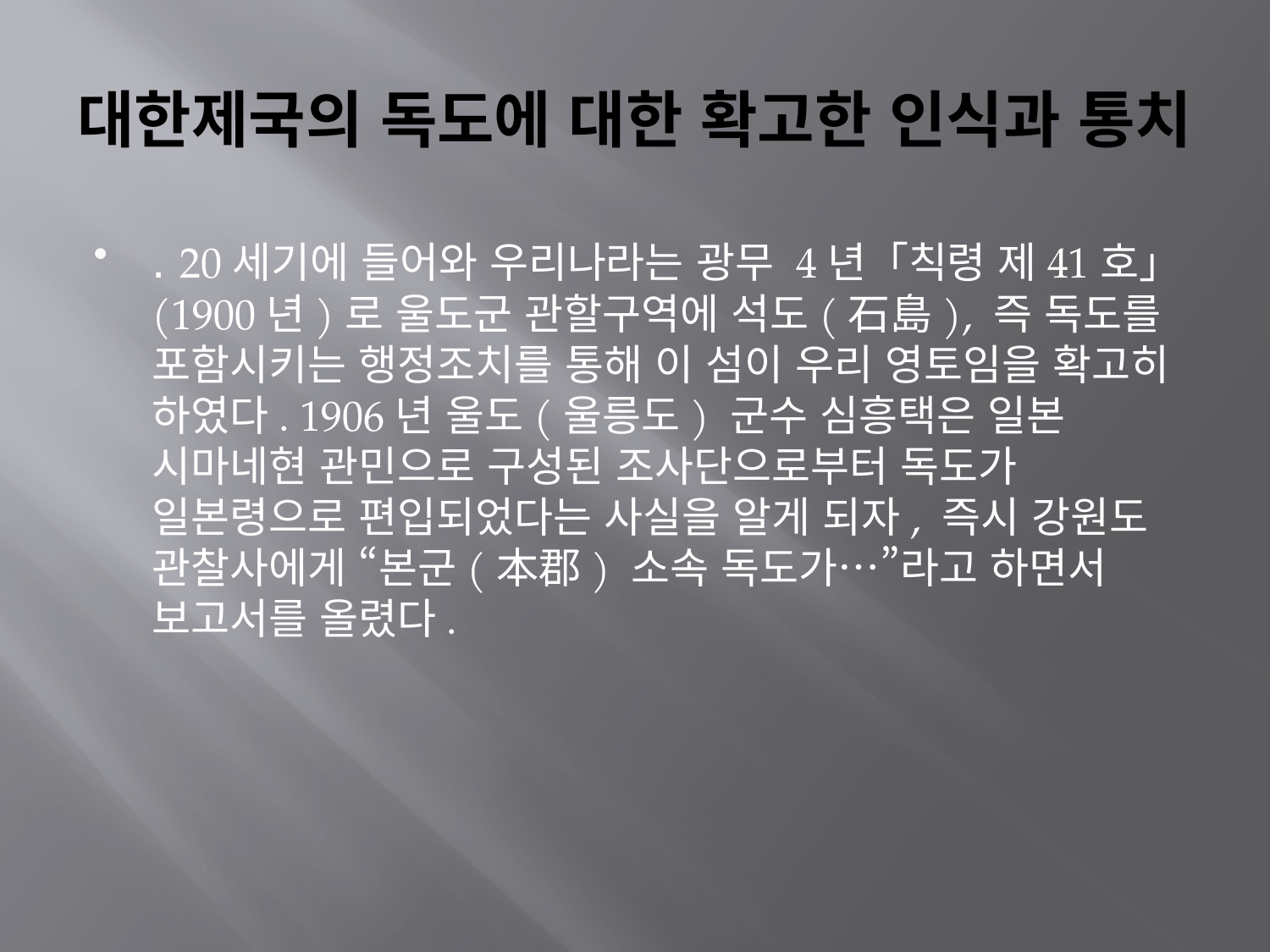

# 대한제국의 독도에 대한 확고한 인식과 통치
. 20세기에 들어와 우리나라는 광무 4년「칙령 제41호」(1900년)로 울도군 관할구역에 석도(石島), 즉 독도를 포함시키는 행정조치를 통해 이 섬이 우리 영토임을 확고히 하였다. 1906년 울도(울릉도) 군수 심흥택은 일본 시마네현 관민으로 구성된 조사단으로부터 독도가 일본령으로 편입되었다는 사실을 알게 되자, 즉시 강원도 관찰사에게 “본군(本郡) 소속 독도가…”라고 하면서 보고서를 올렸다.